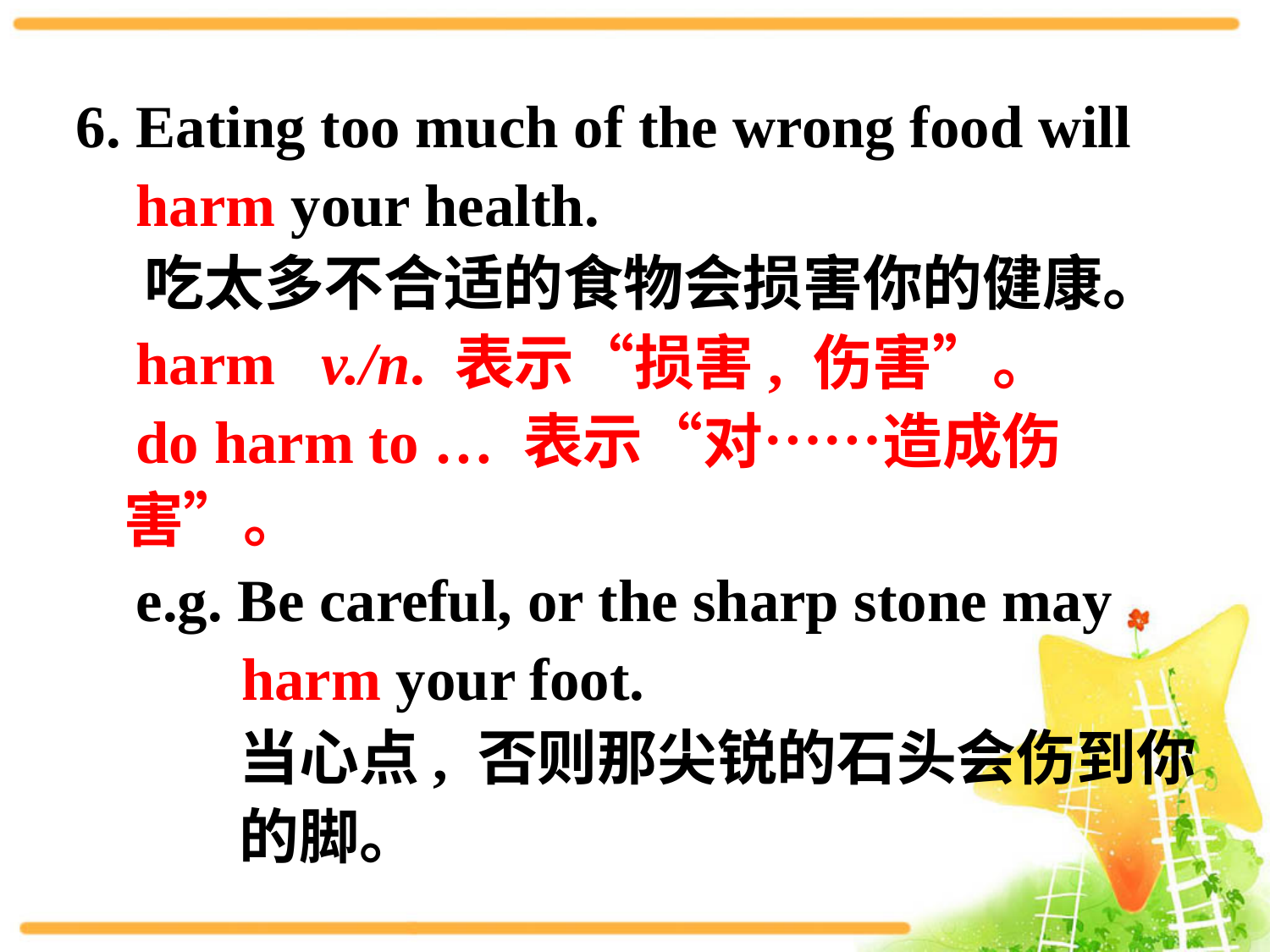

6. Eating too much of the wrong food will
    harm your health.
    吃太多不合适的食物会损害你的健康。
    harm   v./n. 表示“损害, 伤害”。
    do harm to … 表示“对……造成伤害”。
    e.g. Be careful, or the sharp stone may
           harm your foot.
           当心点, 否则那尖锐的石头会伤到你
           的脚。